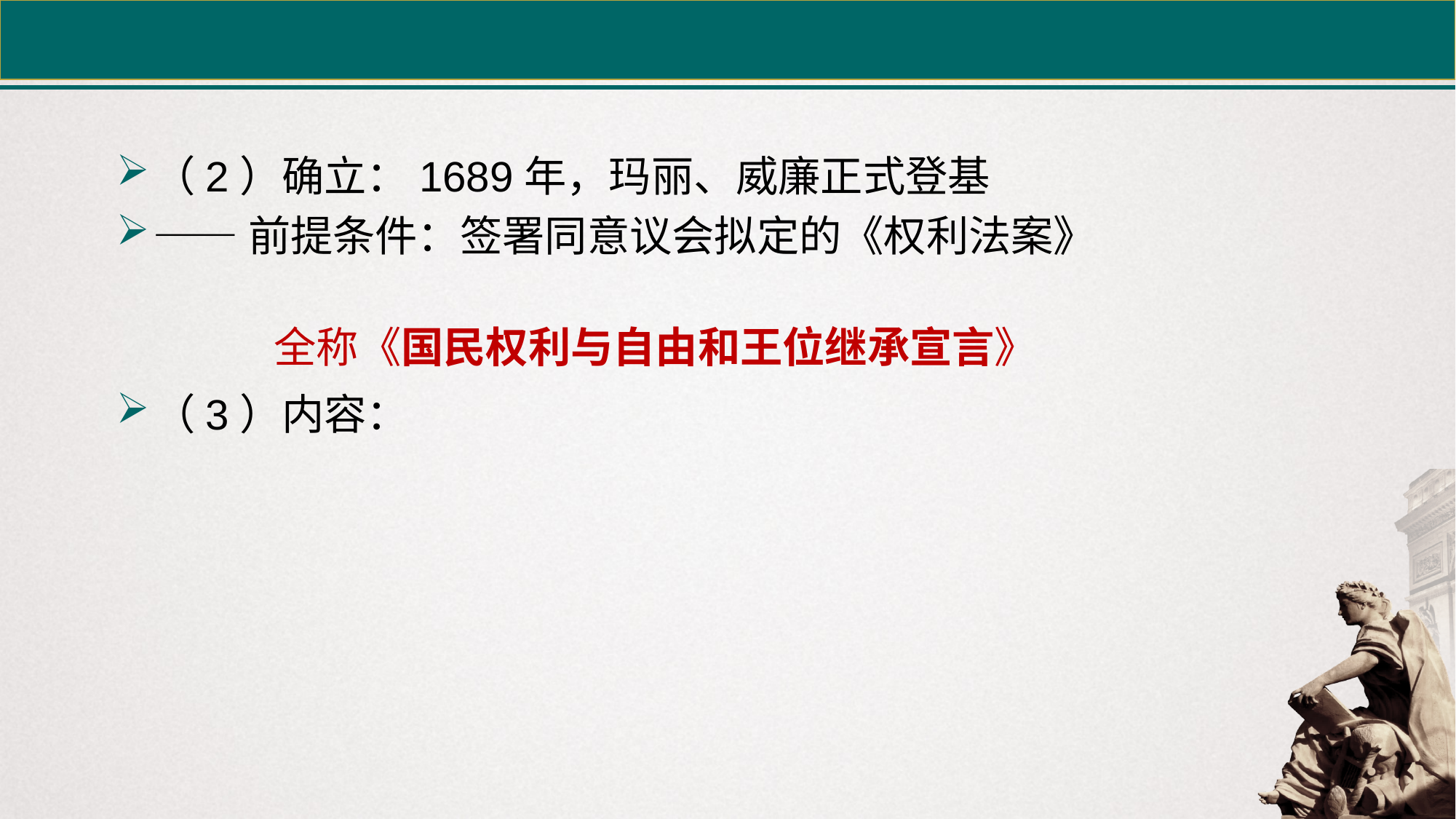

（2）确立：1689年，玛丽、威廉正式登基
——前提条件：签署同意议会拟定的《权利法案》

（3）内容：
全称《国民权利与自由和王位继承宣言》